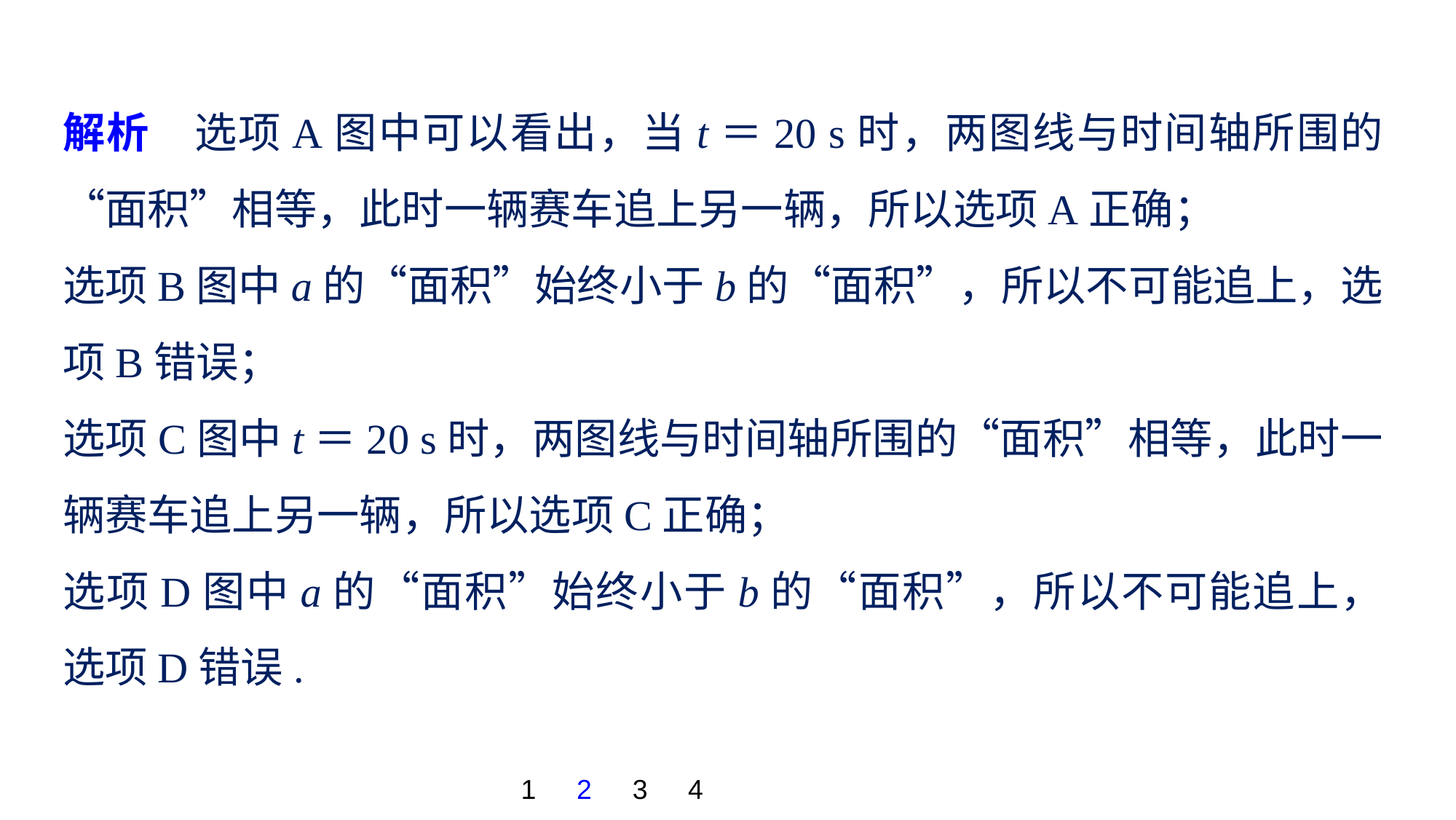

解析　选项A图中可以看出，当t＝20 s时，两图线与时间轴所围的“面积”相等，此时一辆赛车追上另一辆，所以选项A正确；
选项B图中a的“面积”始终小于b的“面积”，所以不可能追上，选项B错误；
选项C图中t＝20 s时，两图线与时间轴所围的“面积”相等，此时一辆赛车追上另一辆，所以选项C正确；
选项D图中a的“面积”始终小于b的“面积”，所以不可能追上，选项D错误.
1
2
3
4